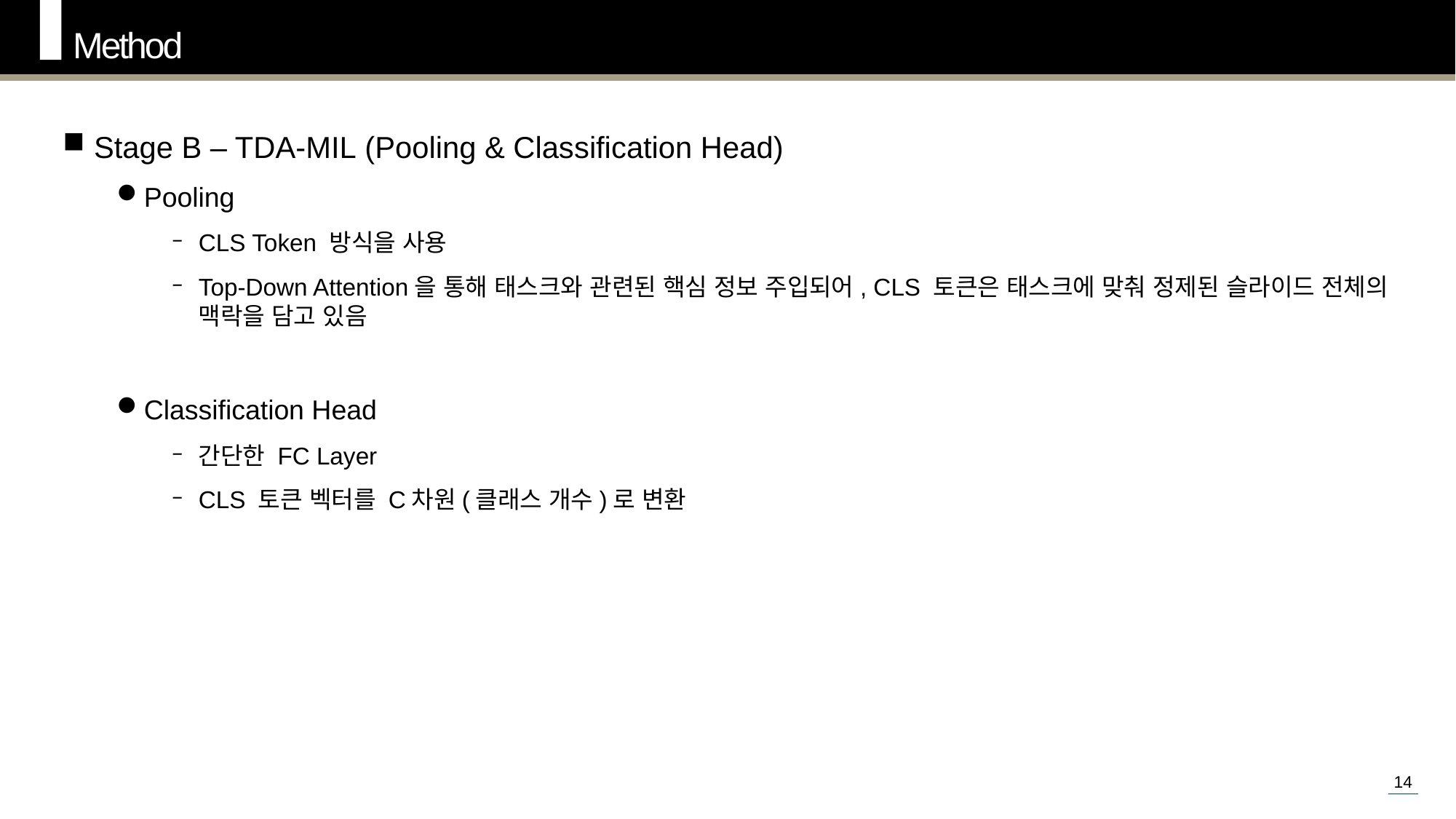

Method
Stage B – TDA-MIL (Pooling & Classification Head)
Pooling
CLS Token 방식을 사용
Top-Down Attention을 통해 태스크와 관련된 핵심 정보 주입되어, CLS 토큰은 태스크에 맞춰 정제된 슬라이드 전체의 맥락을 담고 있음

Classification Head
간단한 FC Layer
CLS 토큰 벡터를 C차원(클래스 개수)로 변환